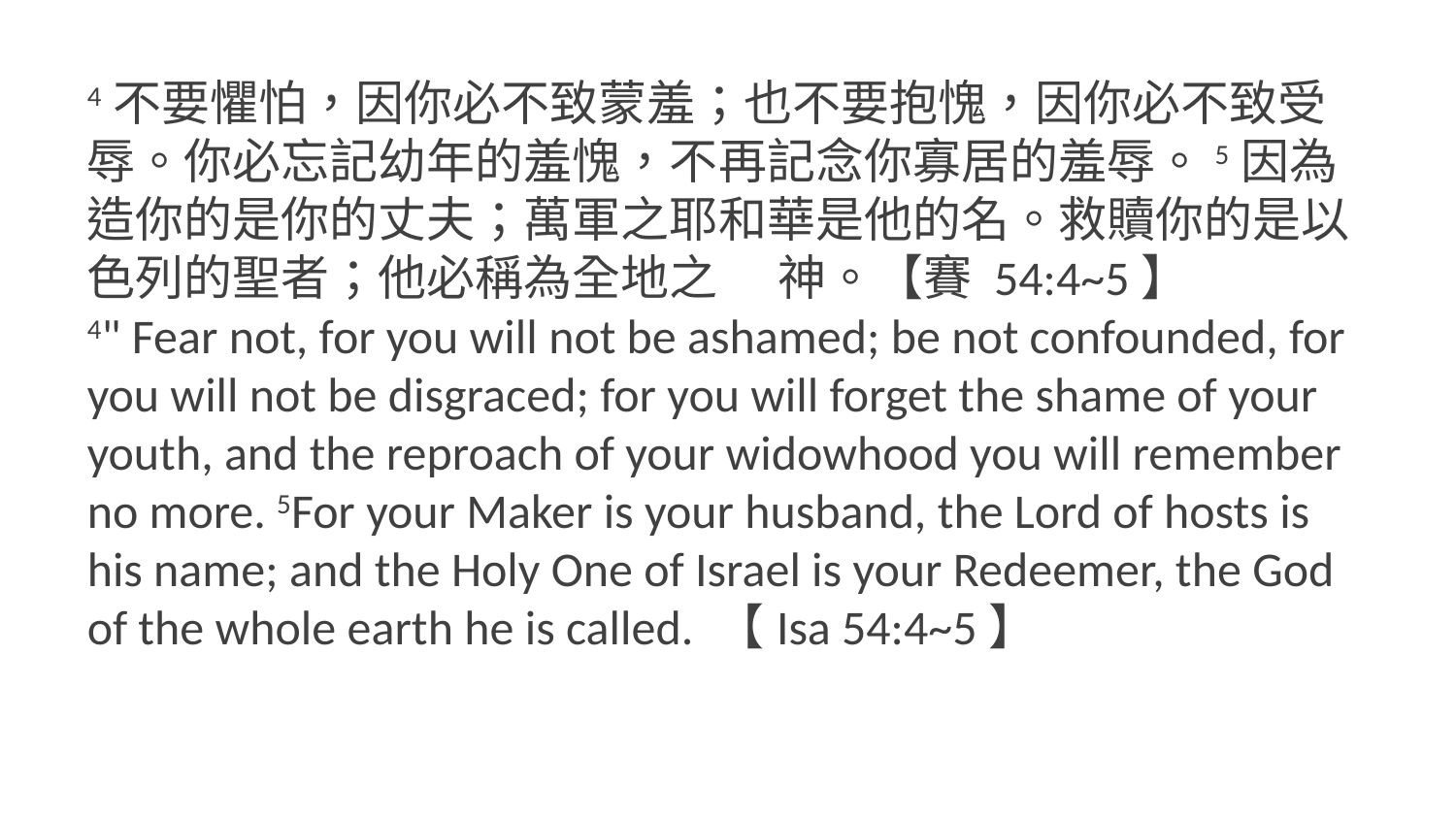

4不要懼怕，因你必不致蒙羞；也不要抱愧，因你必不致受辱。你必忘記幼年的羞愧，不再記念你寡居的羞辱。5因為造你的是你的丈夫；萬軍之耶和華是他的名。救贖你的是以色列的聖者；他必稱為全地之　 神。【賽 54:4~5】
4" Fear not, for you will not be ashamed; be not confounded, for you will not be disgraced; for you will forget the shame of your youth, and the reproach of your widowhood you will remember no more. 5For your Maker is your husband, the Lord of hosts is his name; and the Holy One of Israel is your Redeemer, the God of the whole earth he is called. 【Isa 54:4~5】